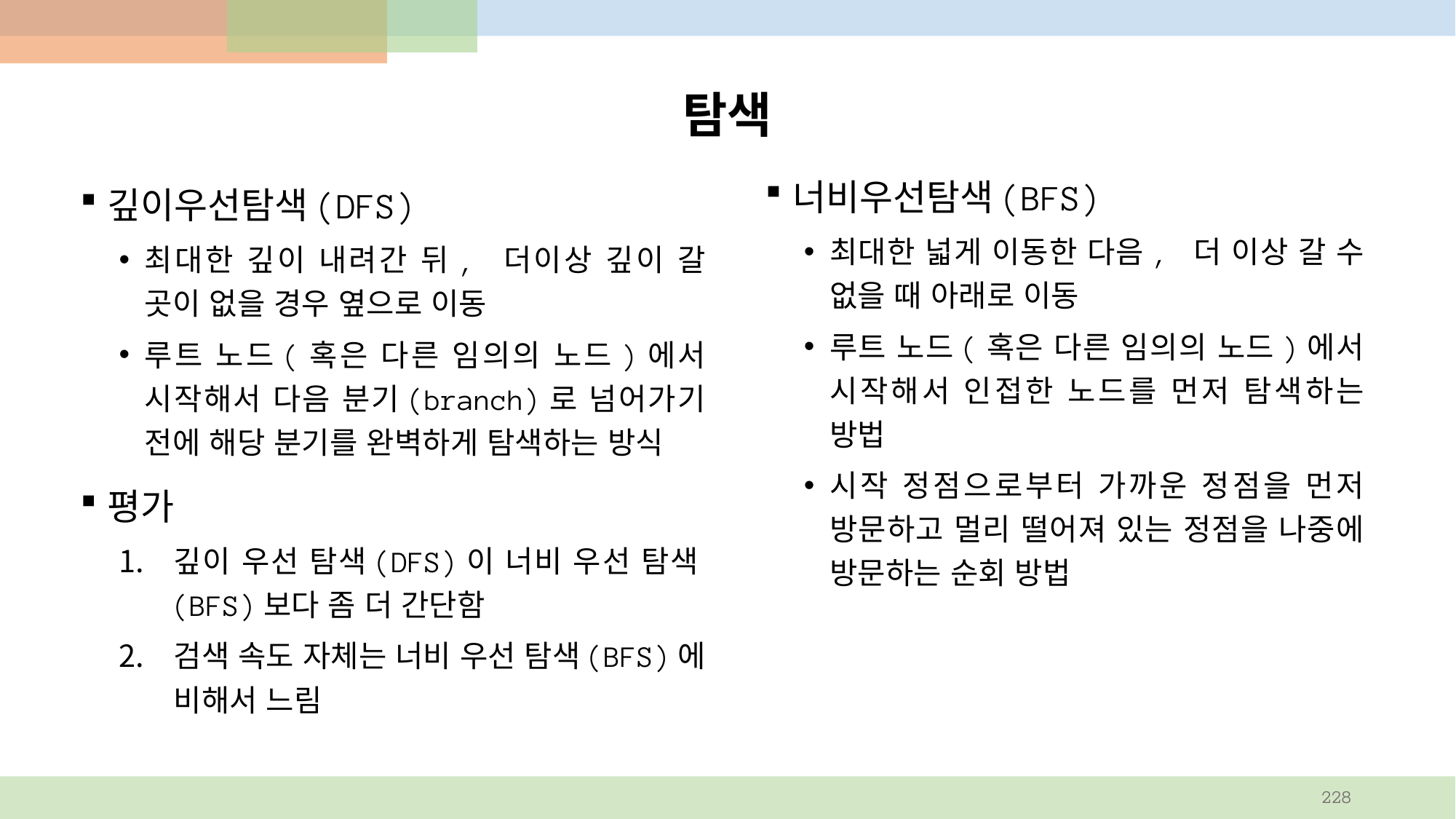

# 탐색
너비우선탐색(BFS)
최대한 넓게 이동한 다음, 더 이상 갈 수 없을 때 아래로 이동
루트 노드(혹은 다른 임의의 노드)에서 시작해서 인접한 노드를 먼저 탐색하는 방법
시작 정점으로부터 가까운 정점을 먼저 방문하고 멀리 떨어져 있는 정점을 나중에 방문하는 순회 방법
깊이우선탐색(DFS)
최대한 깊이 내려간 뒤, 더이상 깊이 갈 곳이 없을 경우 옆으로 이동
루트 노드(혹은 다른 임의의 노드)에서 시작해서 다음 분기(branch)로 넘어가기 전에 해당 분기를 완벽하게 탐색하는 방식
평가
깊이 우선 탐색(DFS)이 너비 우선 탐색(BFS)보다 좀 더 간단함
검색 속도 자체는 너비 우선 탐색(BFS)에 비해서 느림
228